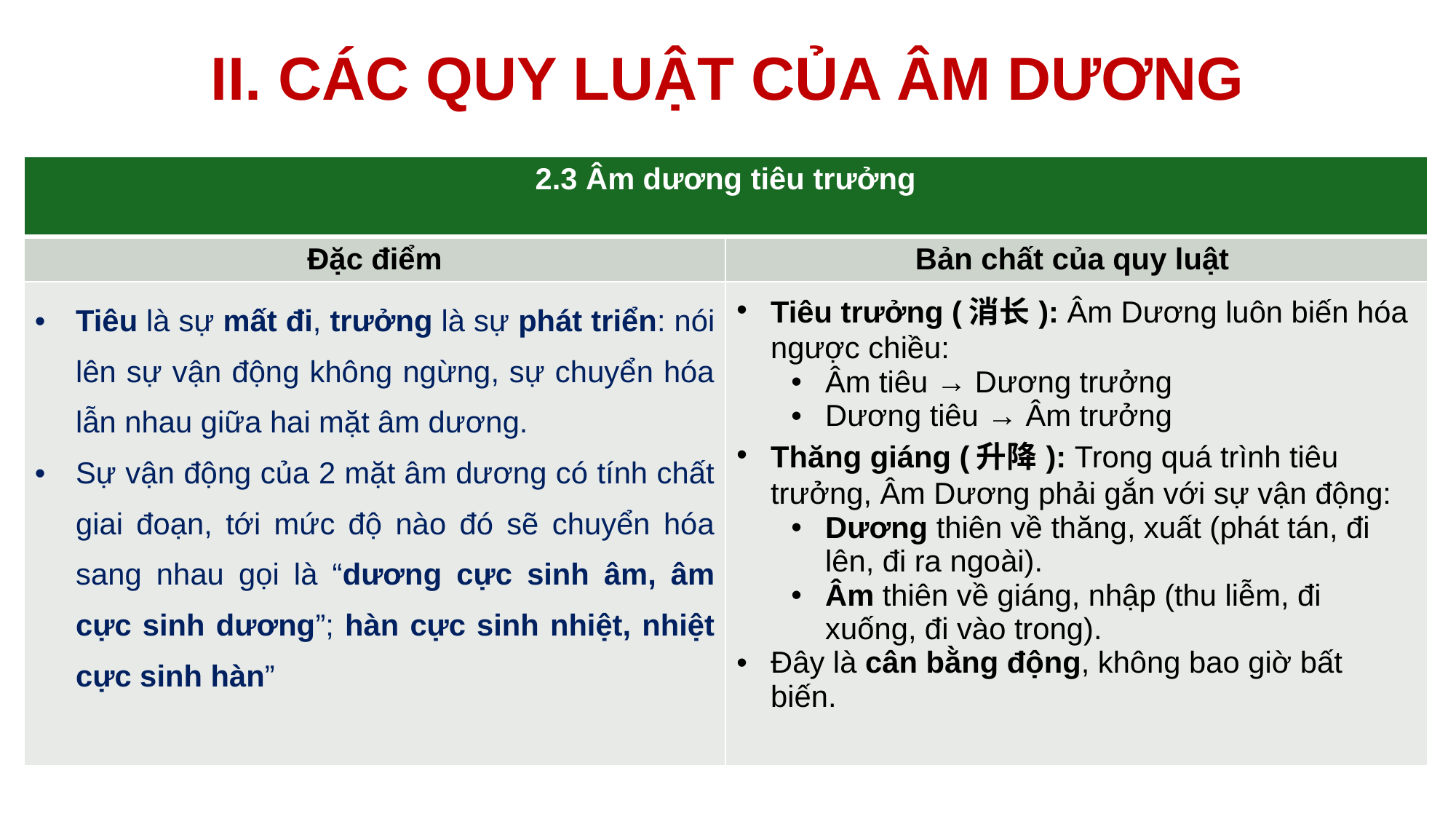

# II. CÁC QUY LUẬT CỦA ÂM DƯƠNG
| 2.3 Âm dương tiêu trưởng |  |
| --- | --- |
| Đặc điểm | Bản chất của quy luật |
| Tiêu là sự mất đi, trưởng là sự phát triển: nói lên sự vận động không ngừng, sự chuyển hóa lẫn nhau giữa hai mặt âm dương. Sự vận động của 2 mặt âm dương có tính chất giai đoạn, tới mức độ nào đó sẽ chuyển hóa sang nhau gọi là “dương cực sinh âm, âm cực sinh dương”; hàn cực sinh nhiệt, nhiệt cực sinh hàn” | Tiêu trưởng (消长): Âm Dương luôn biến hóa ngược chiều: Âm tiêu → Dương trưởng Dương tiêu → Âm trưởng Thăng giáng (升降): Trong quá trình tiêu trưởng, Âm Dương phải gắn với sự vận động: Dương thiên về thăng, xuất (phát tán, đi lên, đi ra ngoài). Âm thiên về giáng, nhập (thu liễm, đi xuống, đi vào trong). Đây là cân bằng động, không bao giờ bất biến. |